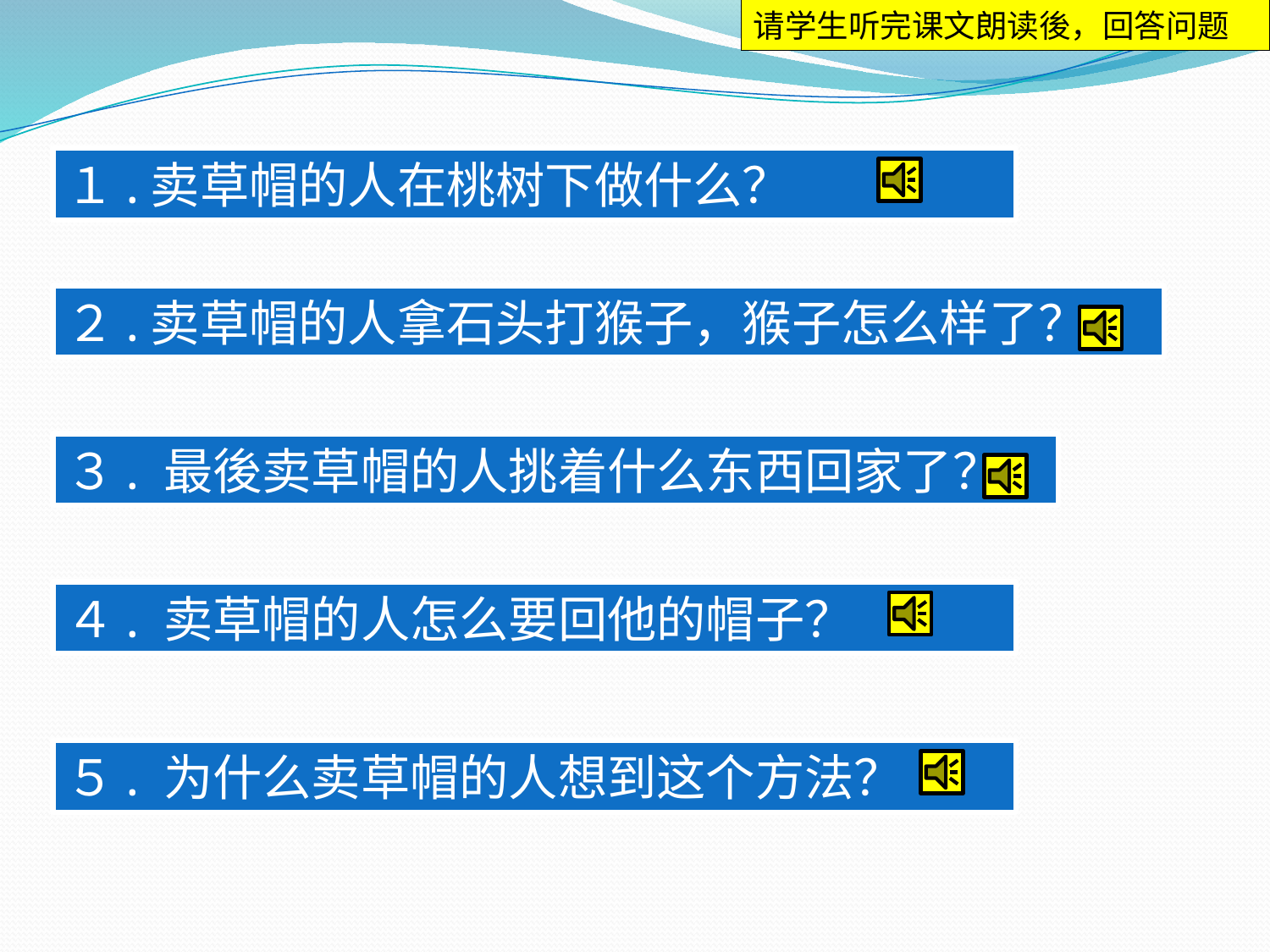

请学生听完课文朗读後，回答问题
１.卖草帽的人在桃树下做什么？

２.卖草帽的人拿石头打猴子，猴子怎么样了？

３. 最後卖草帽的人挑着什么东西回家了？

４. 卖草帽的人怎么要回他的帽子？

５. 为什么卖草帽的人想到这个方法？